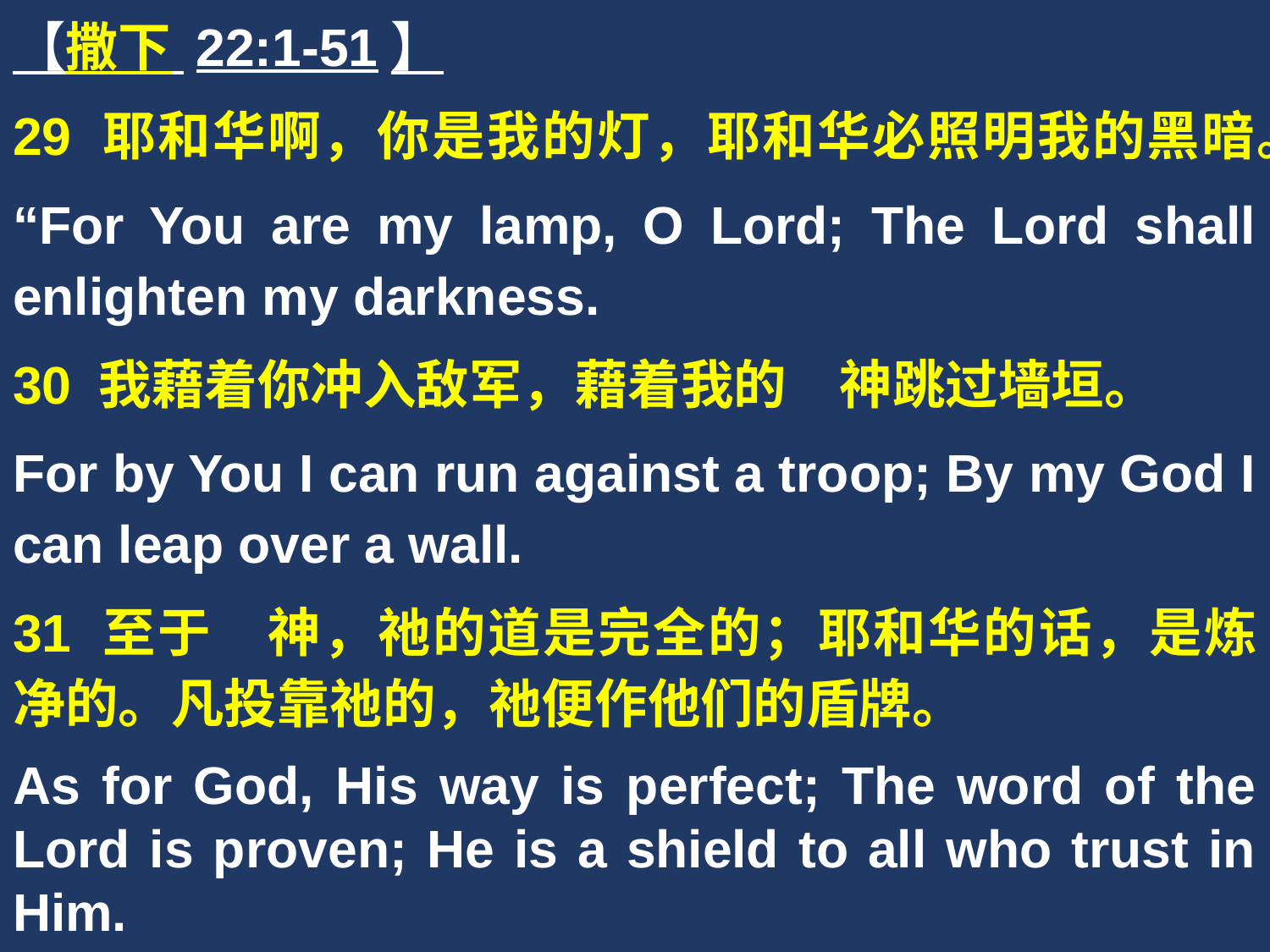

【撒下 22:1-51】
29 耶和华啊，你是我的灯，耶和华必照明我的黑暗。
“For You are my lamp, O Lord; The Lord shall enlighten my darkness.
30 我藉着你冲入敌军，藉着我的　神跳过墙垣。
For by You I can run against a troop; By my God I can leap over a wall.
31 至于　神，祂的道是完全的；耶和华的话，是炼净的。凡投靠祂的，祂便作他们的盾牌。
As for God, His way is perfect; The word of the Lord is proven; He is a shield to all who trust in Him.